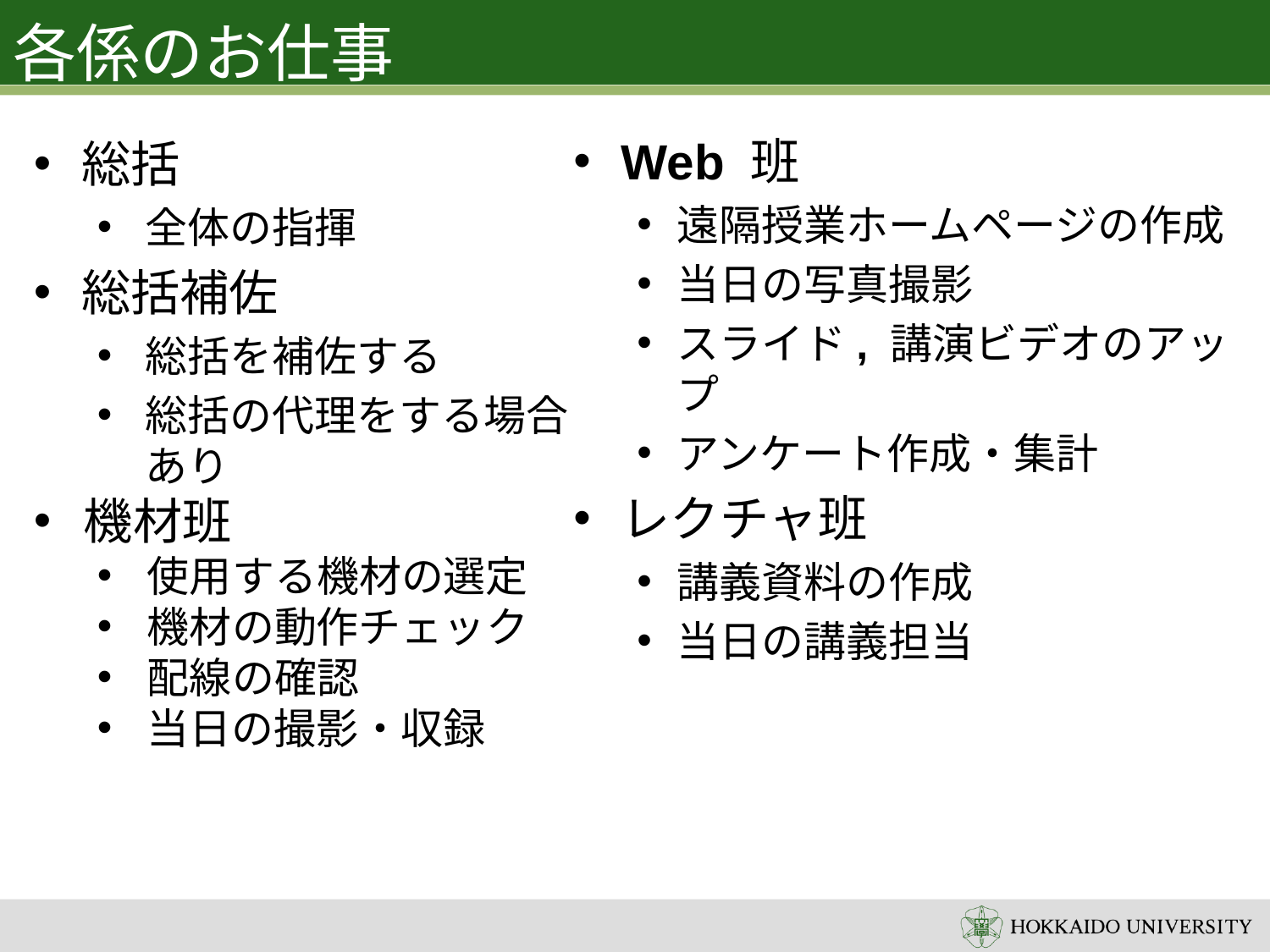

# 各係のお仕事
Web 班
遠隔授業ホームページの作成
当日の写真撮影
スライド, 講演ビデオのアップ
アンケート作成・集計
レクチャ班
講義資料の作成
当日の講義担当
総括
全体の指揮
総括補佐
総括を補佐する
総括の代理をする場合あり
機材班
使用する機材の選定
機材の動作チェック
配線の確認
当日の撮影・収録